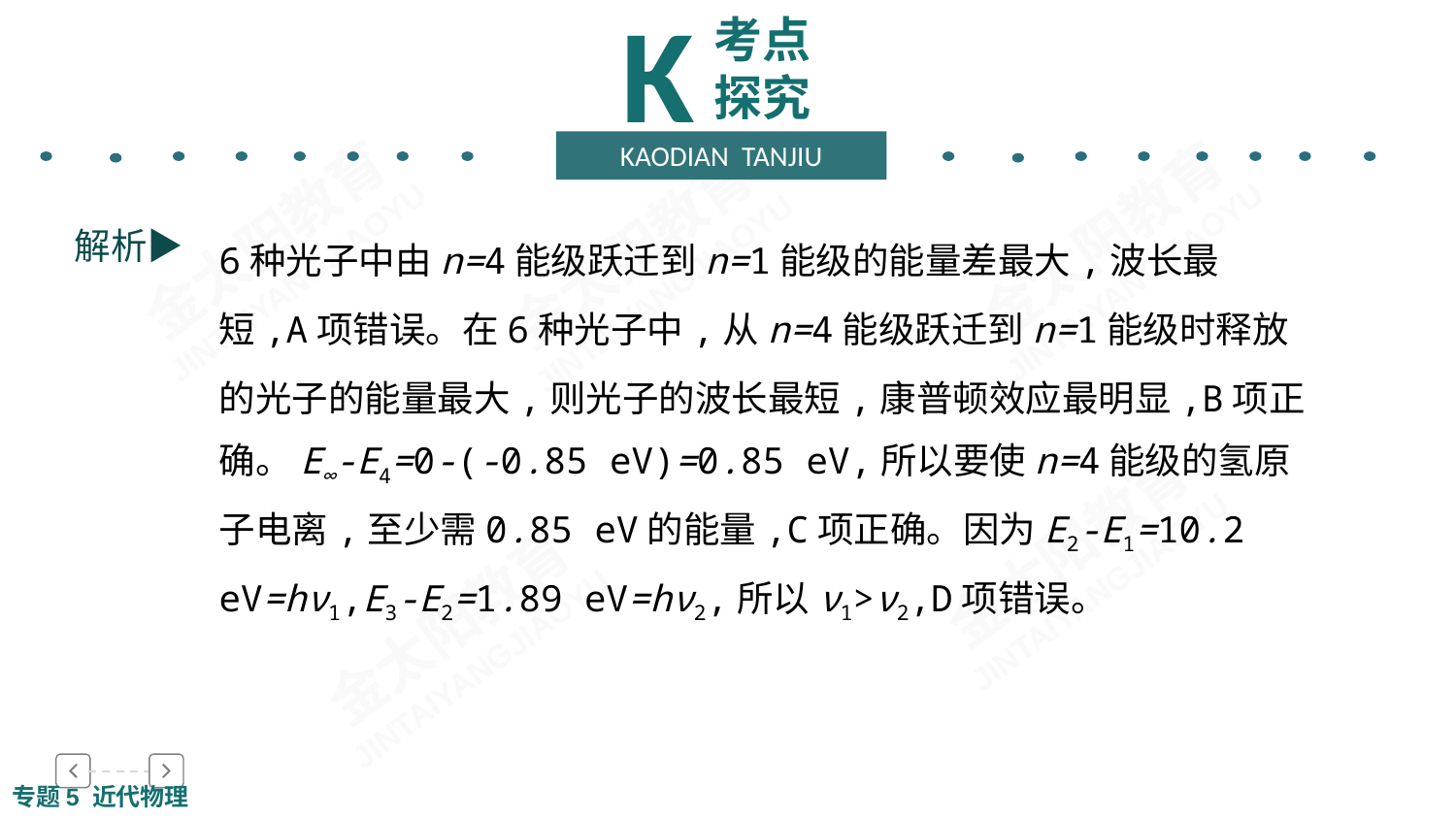

K
考点探究
KAODIAN  TANJIU

6种光子中由n=4能级跃迁到n=1能级的能量差最大,波长最短,A项错误。在6种光子中,从n=4能级跃迁到n=1能级时释放的光子的能量最大,则光子的波长最短,康普顿效应最明显,B项正确。E∞-E4=0-(-0.85 eV)=0.85 eV,所以要使n=4能级的氢原子电离,至少需0.85 eV的能量,C项正确。因为E2-E1=10.2 eV=hν1,E3-E2=1.89 eV=hν2,所以ν1>ν2,D项错误。
解析▶